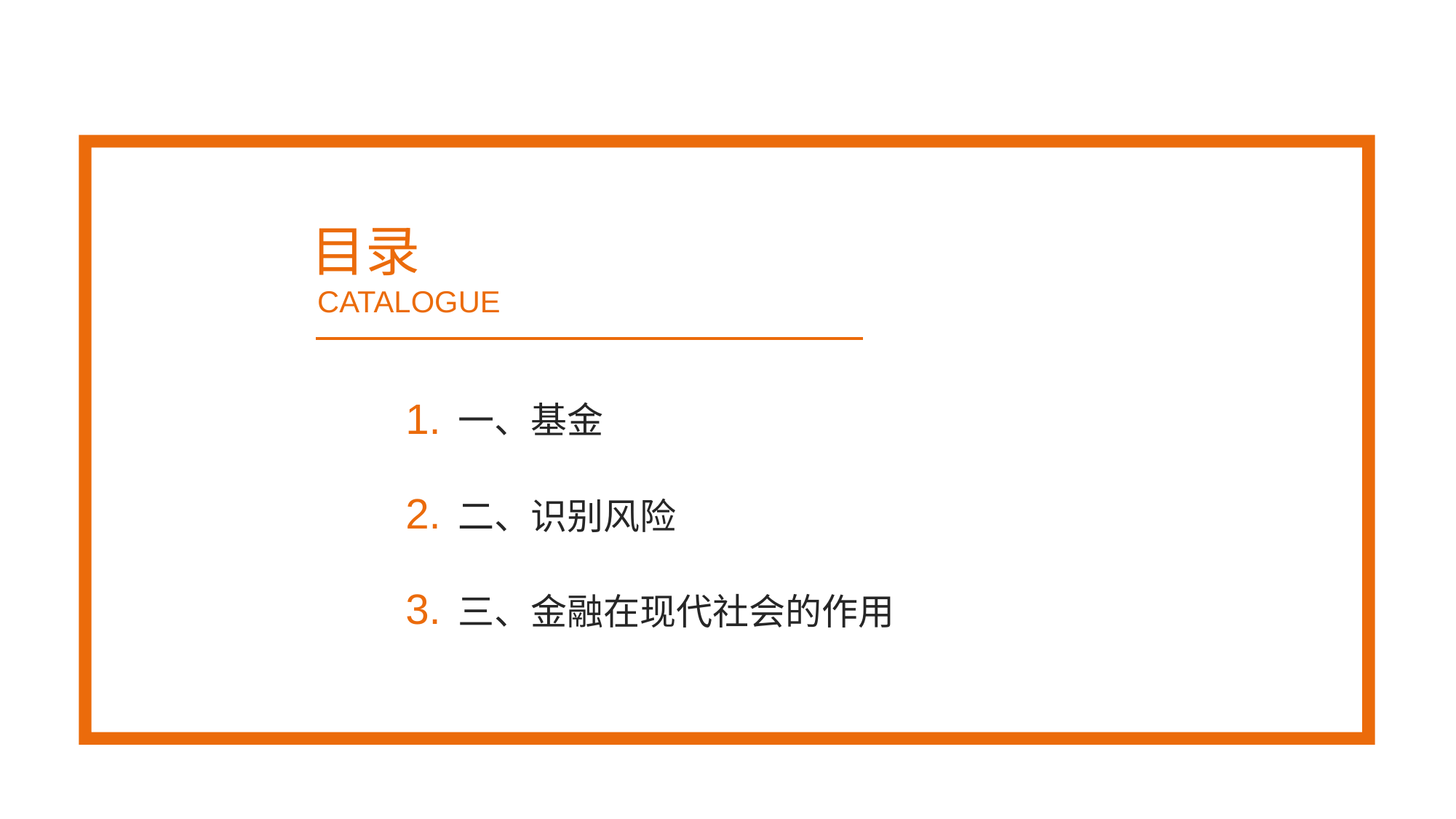

目录
CATALOGUE
一、基金
1.
二、识别风险
2.
三、金融在现代社会的作用
3.